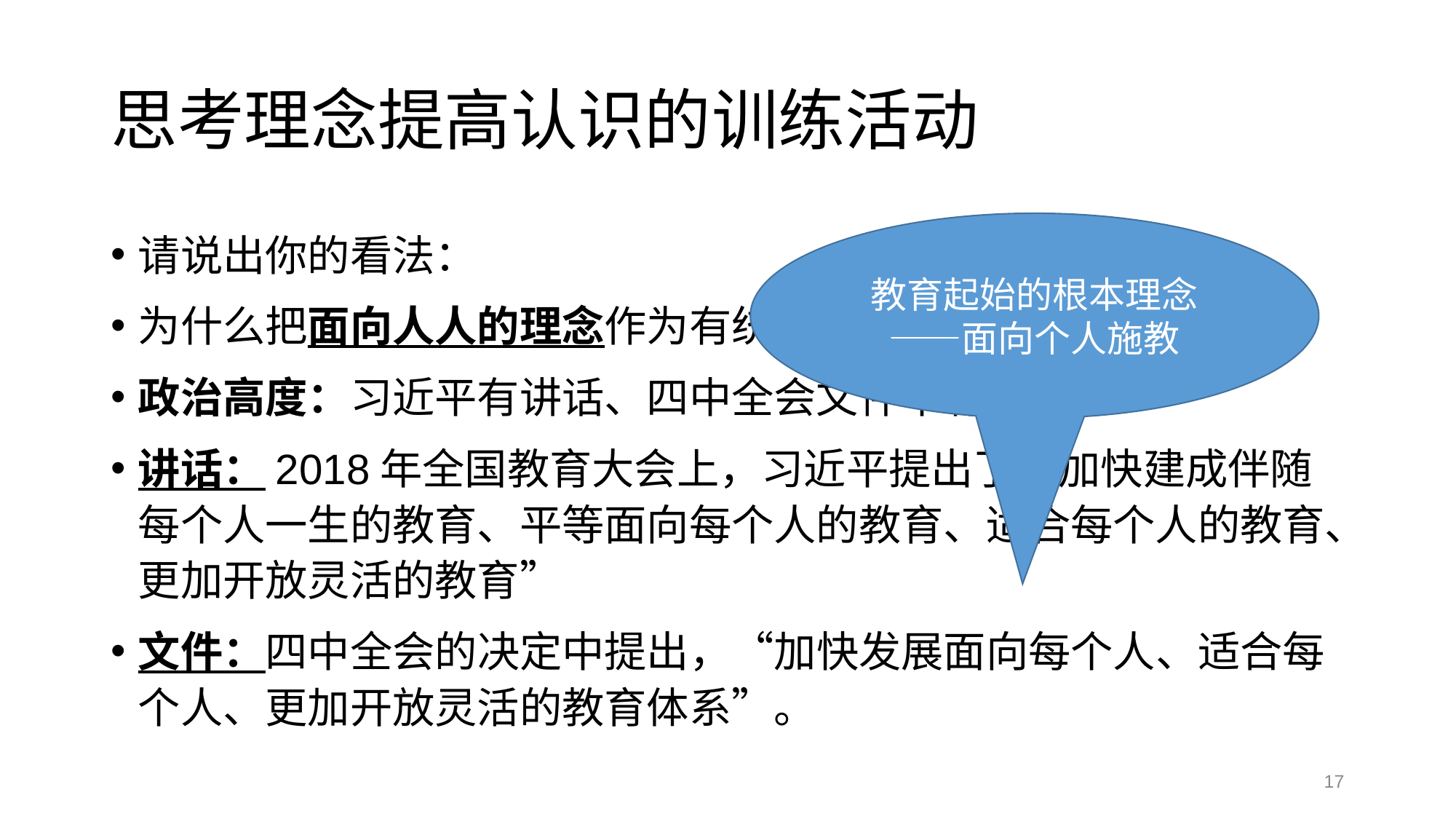

# 思考理念提高认识的训练活动
教育起始的根本理念——面向个人施教
请说出你的看法：
为什么把面向人人的理念作为有统领作用的起始理念？
政治高度：习近平有讲话、四中全会文件中有原话。
讲话：2018年全国教育大会上，习近平提出了“加快建成伴随每个人一生的教育、平等面向每个人的教育、适合每个人的教育、更加开放灵活的教育”
文件：四中全会的决定中提出，“加快发展面向每个人、适合每个人、更加开放灵活的教育体系”。

17